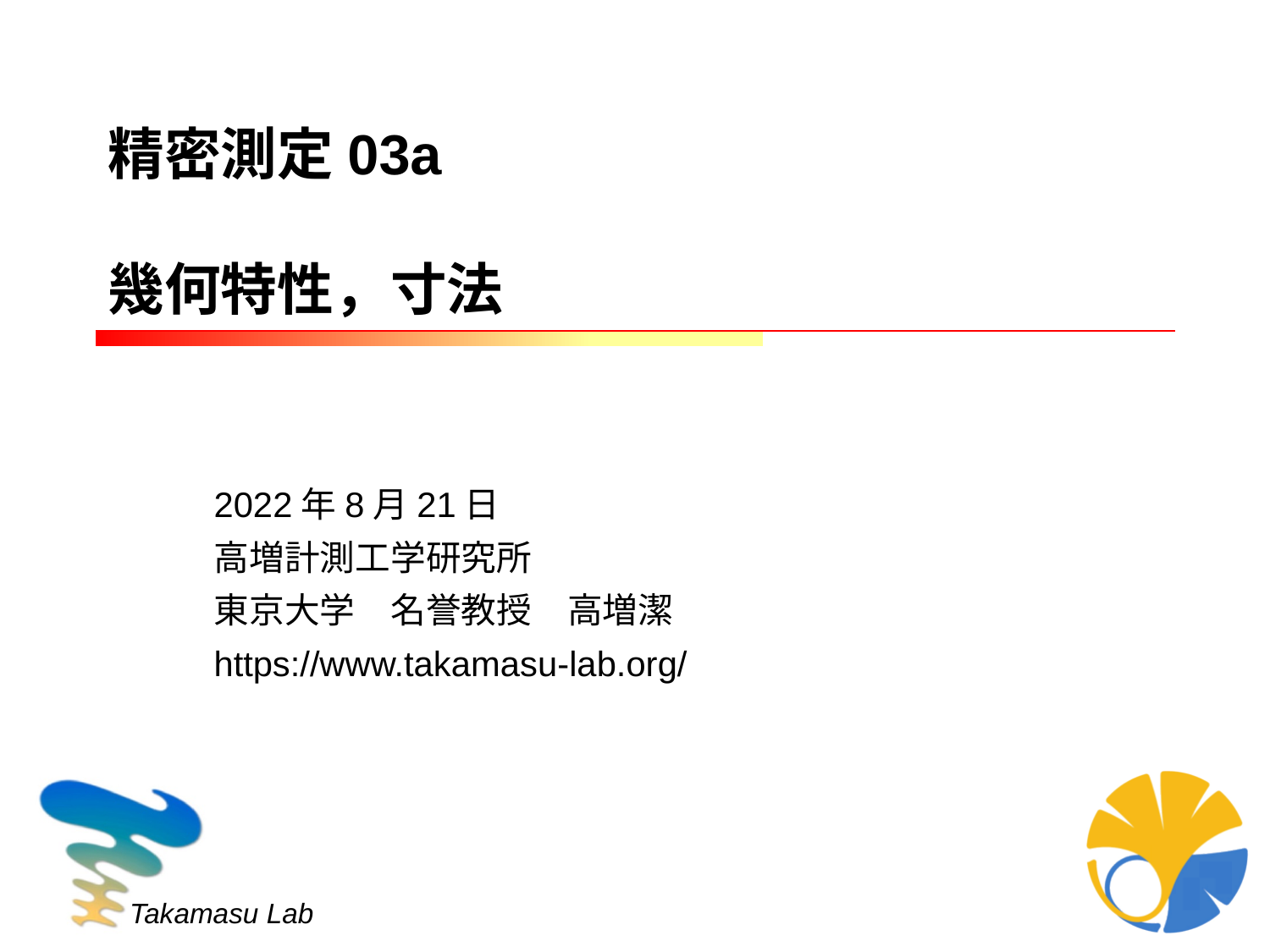

# 精密測定03a 幾何特性，寸法
2022年8月21日
高増計測工学研究所
東京大学　名誉教授　高増潔
https://www.takamasu-lab.org/